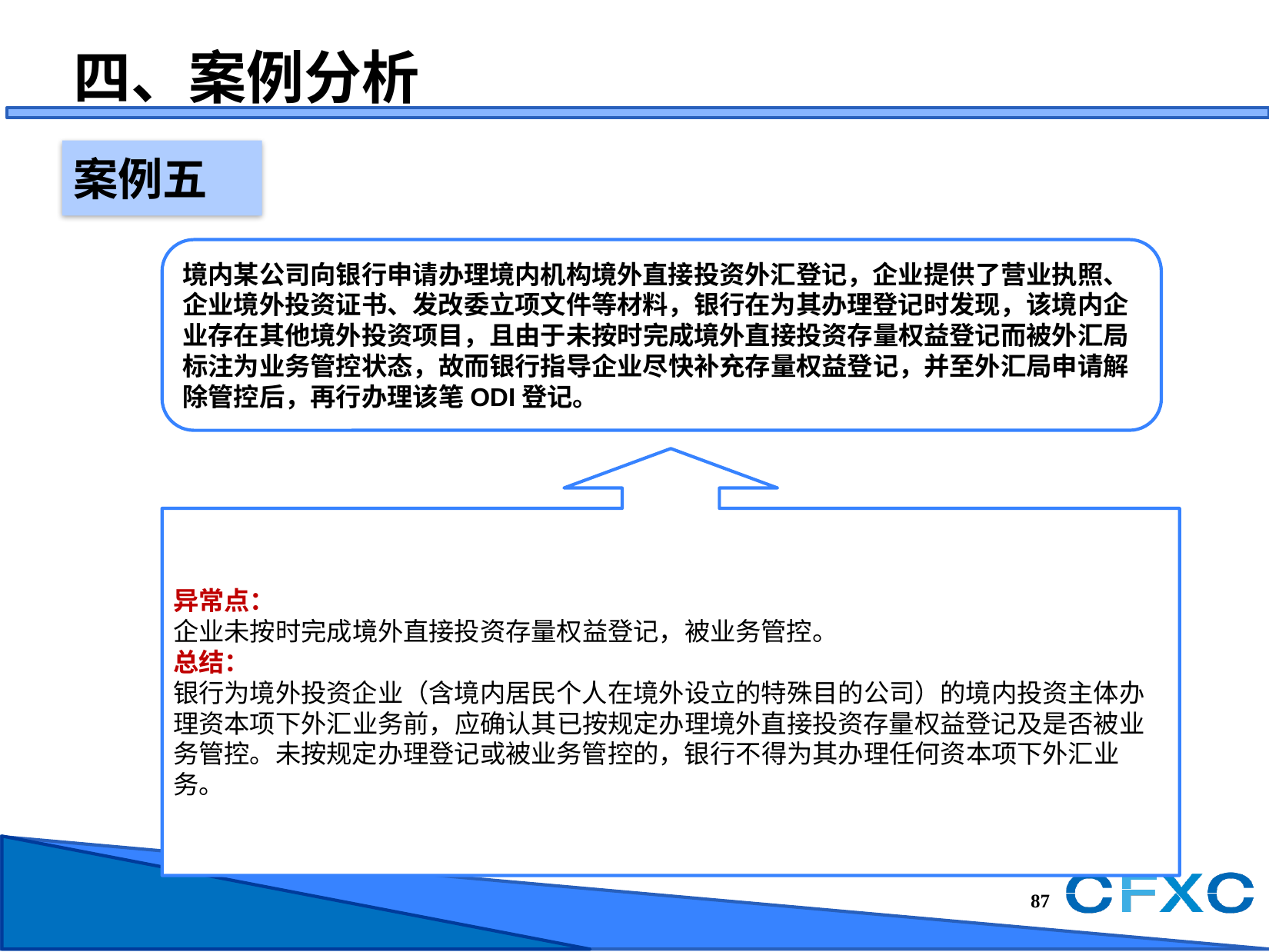

四、案例分析
案例五
境内某公司向银行申请办理境内机构境外直接投资外汇登记，企业提供了营业执照、企业境外投资证书、发改委立项文件等材料，银行在为其办理登记时发现，该境内企业存在其他境外投资项目，且由于未按时完成境外直接投资存量权益登记而被外汇局标注为业务管控状态，故而银行指导企业尽快补充存量权益登记，并至外汇局申请解除管控后，再行办理该笔ODI登记。
异常点：
企业未按时完成境外直接投资存量权益登记，被业务管控。
总结：
银行为境外投资企业（含境内居民个人在境外设立的特殊目的公司）的境内投资主体办理资本项下外汇业务前，应确认其已按规定办理境外直接投资存量权益登记及是否被业务管控。未按规定办理登记或被业务管控的，银行不得为其办理任何资本项下外汇业务。
87